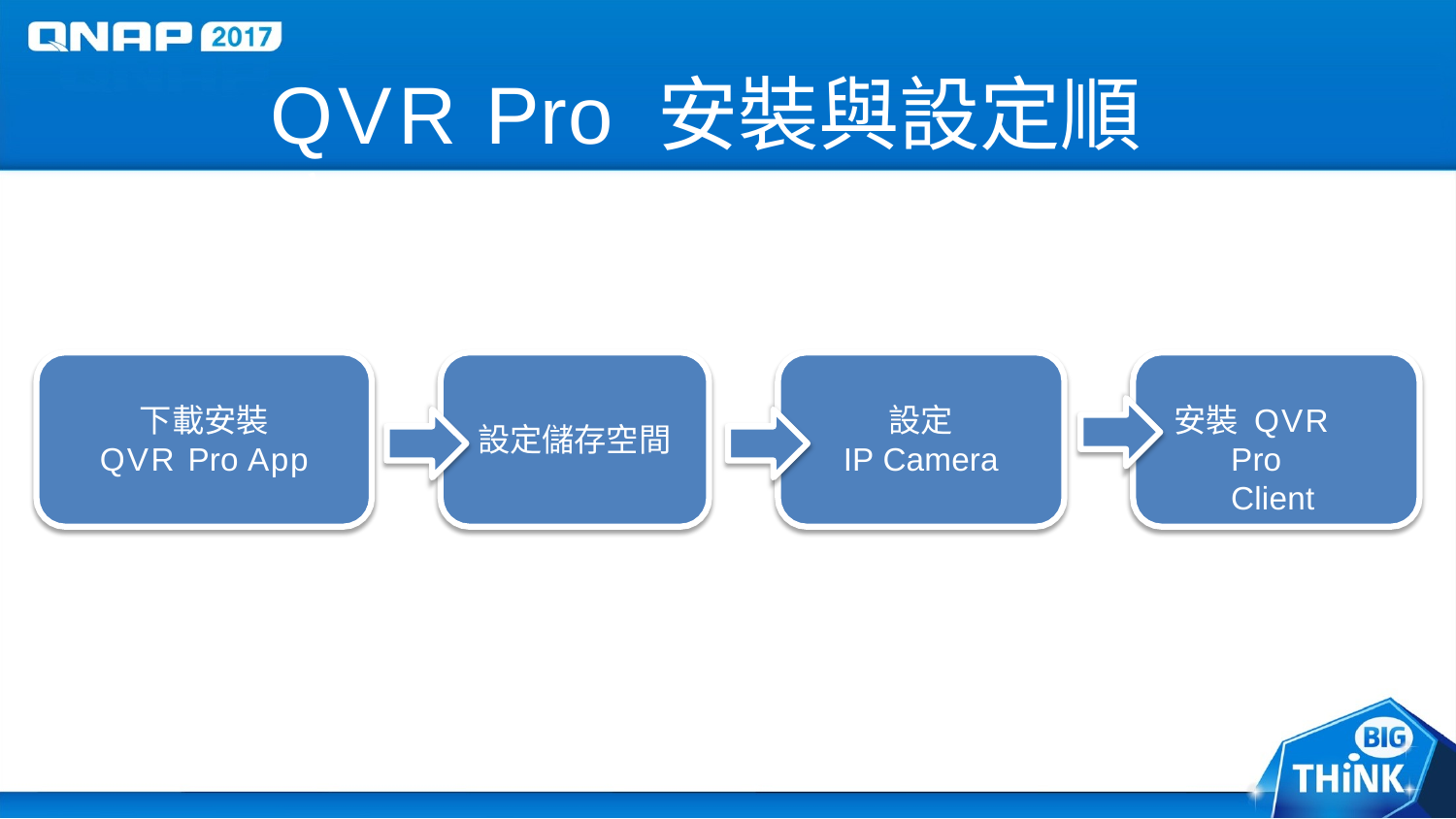

# QVR Pro 安裝與設定順序

下載安裝
QVR Pro App
設定
IP Camera
安裝QVR Pro  Client

設定儲存空間